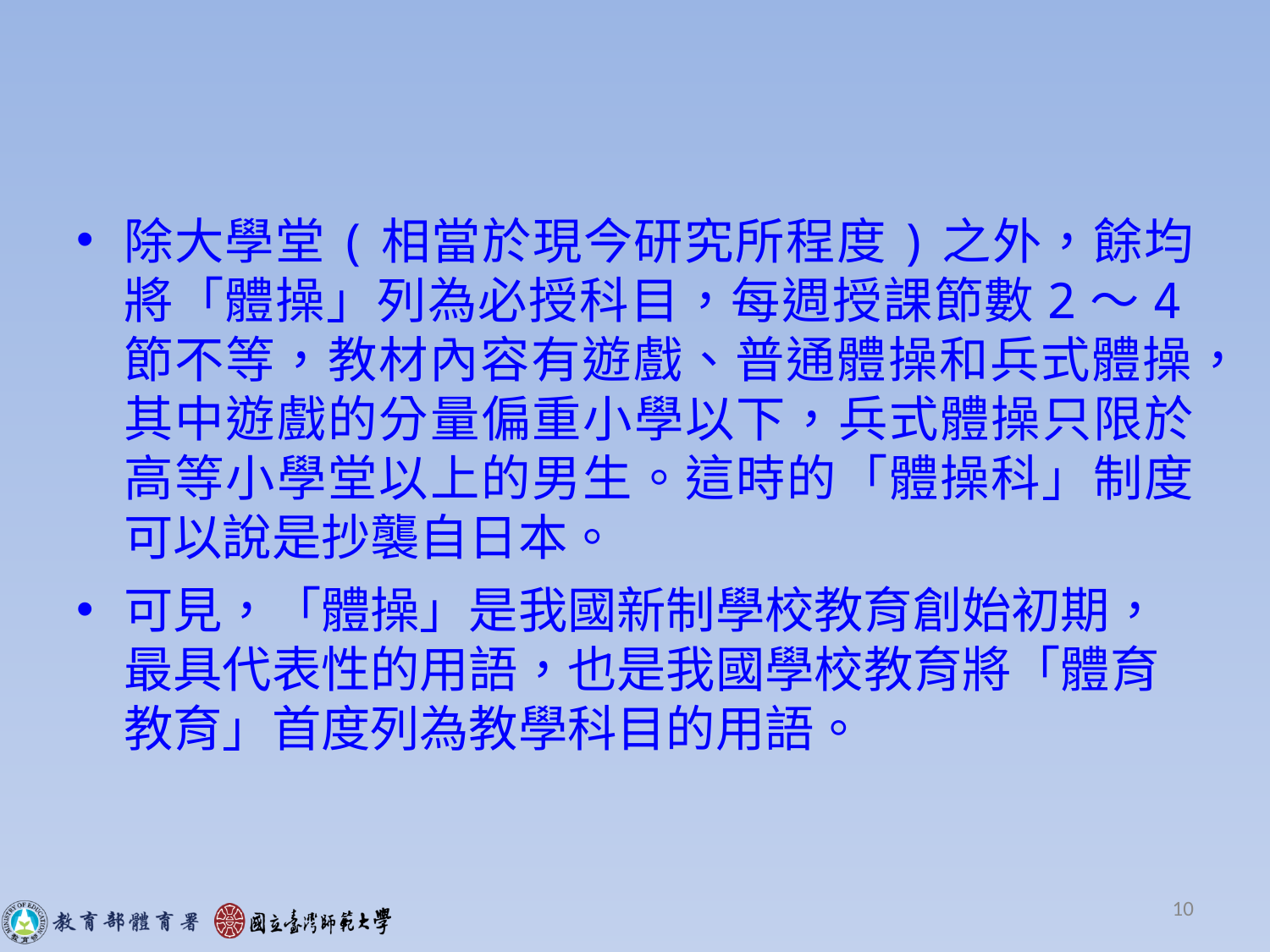

#
除大學堂(相當於現今研究所程度)之外，餘均將「體操」列為必授科目，每週授課節數2～4節不等，教材內容有遊戲、普通體操和兵式體操，其中遊戲的分量偏重小學以下，兵式體操只限於高等小學堂以上的男生。這時的「體操科」制度可以說是抄襲自日本。
可見，「體操」是我國新制學校教育創始初期，最具代表性的用語，也是我國學校教育將「體育教育」首度列為教學科目的用語。
10